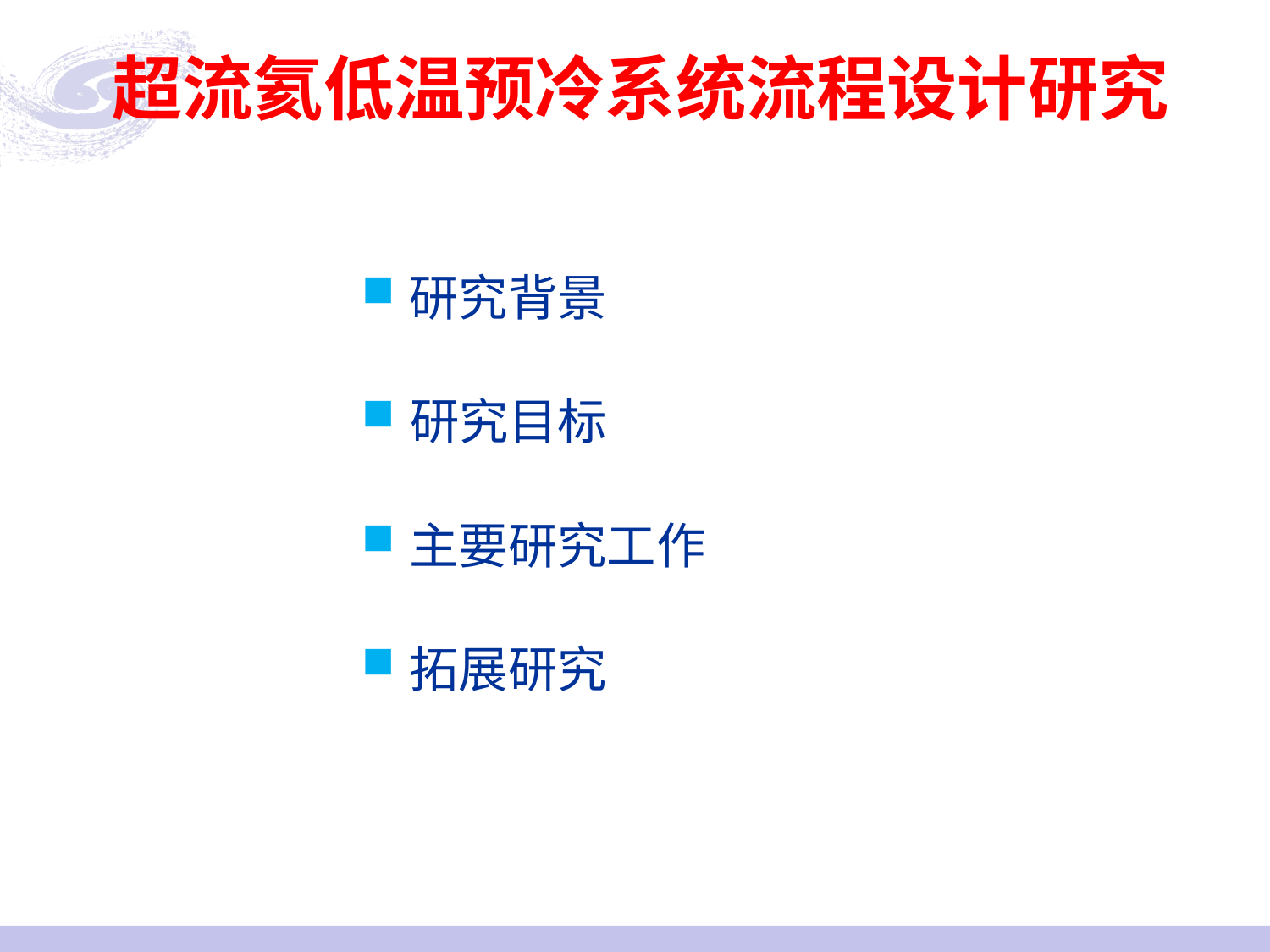

# 超流氦低温预冷系统流程设计研究
研究背景
研究目标
主要研究工作
拓展研究